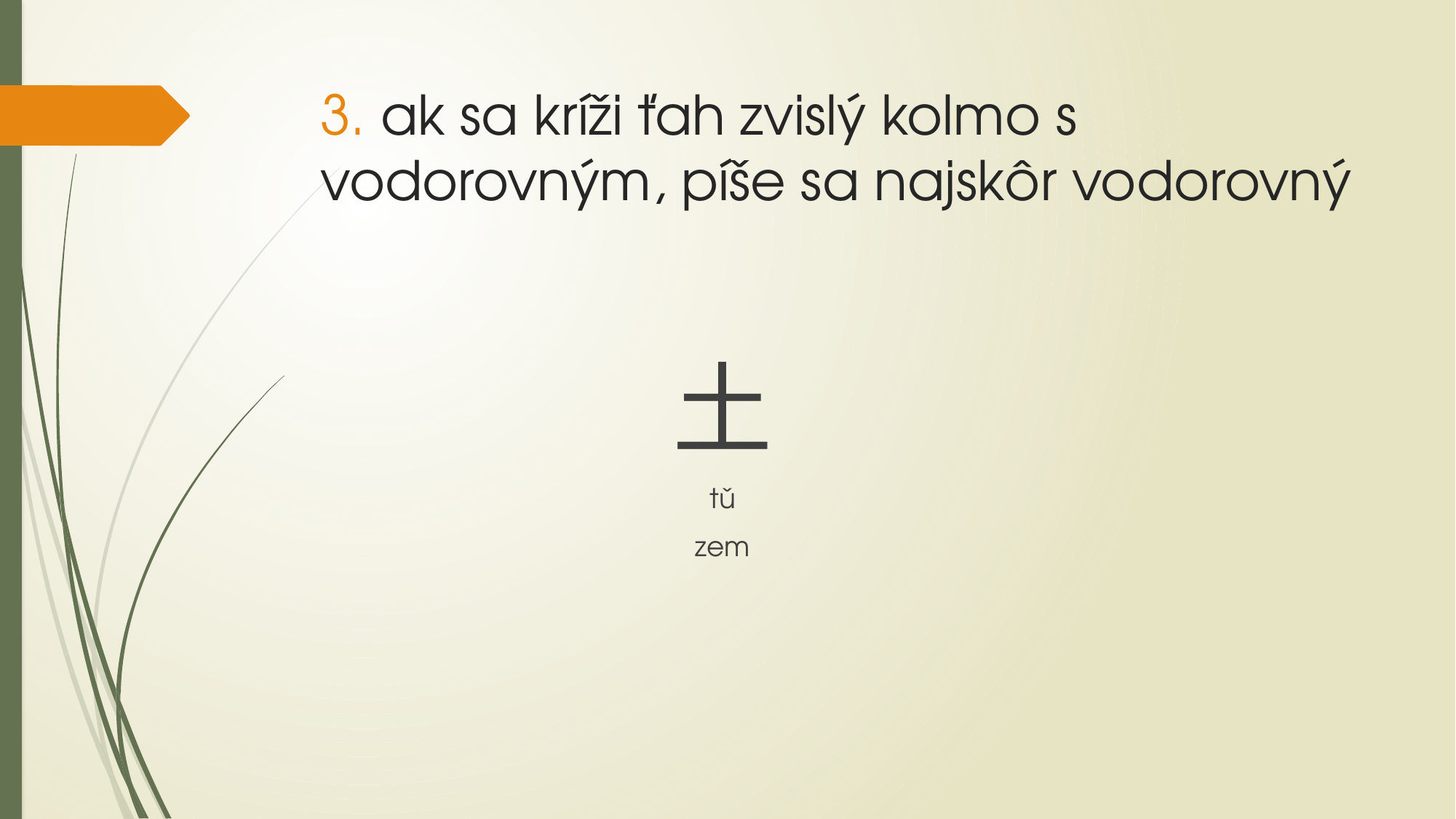

# 3. ak sa kríži ťah zvislý kolmo s vodorovným, píše sa najskôr vodorovný
土
tǔ
zem